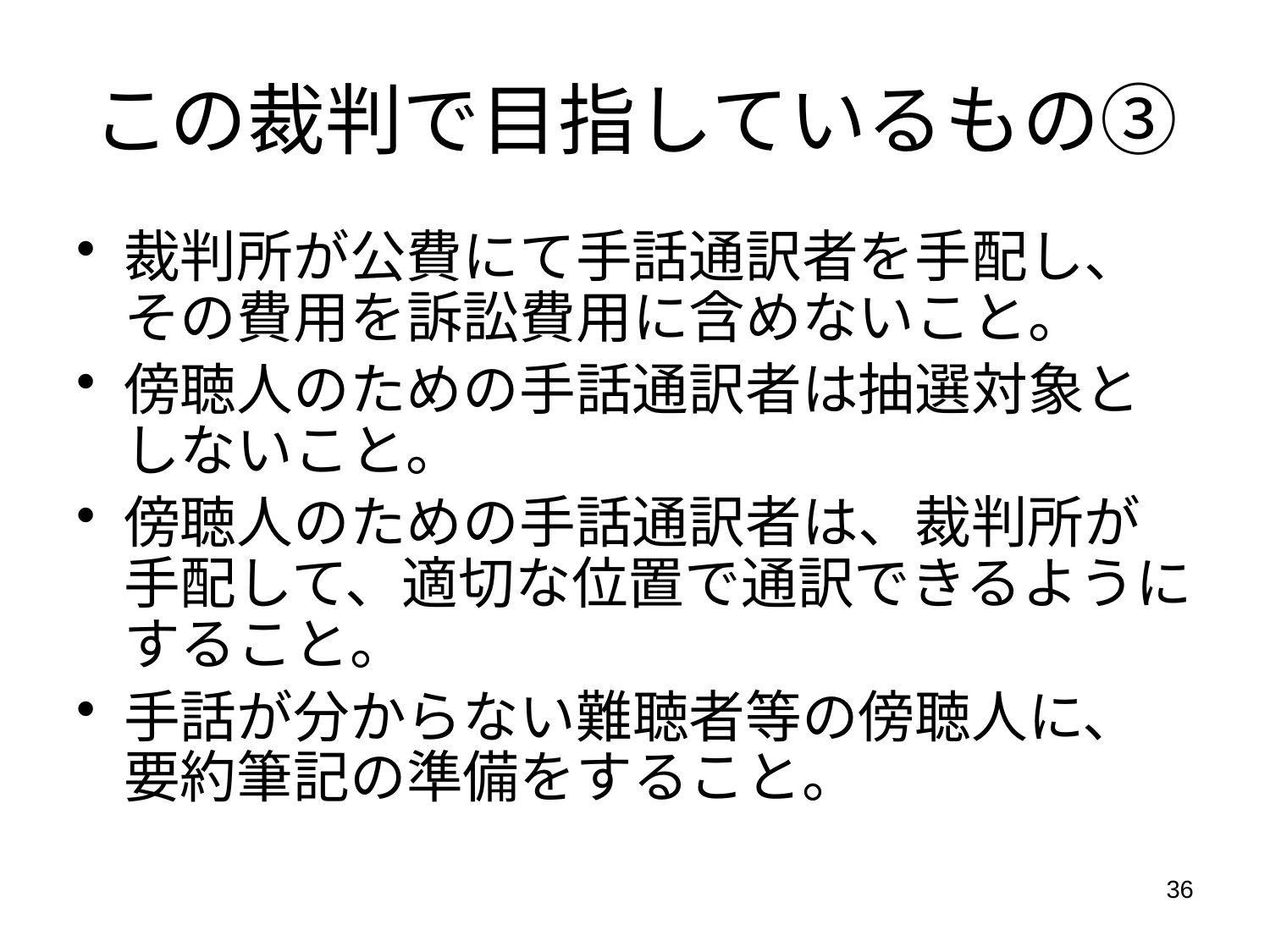

この裁判で目指しているもの③
裁判所が公費にて手話通訳者を手配し、その費用を訴訟費用に含めないこと。
傍聴人のための手話通訳者は抽選対象としないこと。
傍聴人のための手話通訳者は、裁判所が手配して、適切な位置で通訳できるようにすること。
手話が分からない難聴者等の傍聴人に、要約筆記の準備をすること。
36